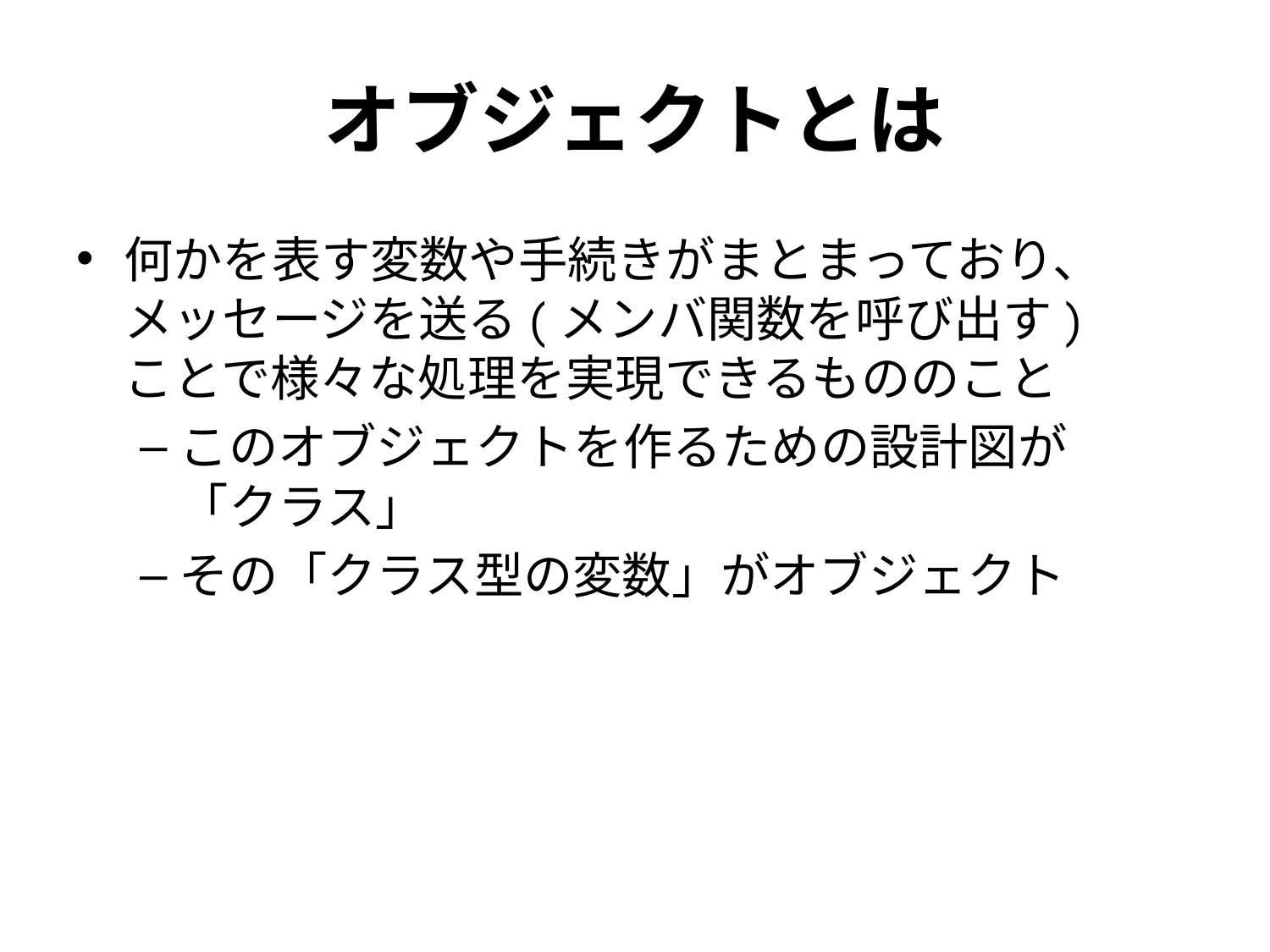

# オブジェクトとは
何かを表す変数や手続きがまとまっており、
メッセージを送る(メンバ関数を呼び出す)
ことで様々な処理を実現できるもののこと
このオブジェクトを作るための設計図が
「クラス」
その「クラス型の変数」がオブジェクト